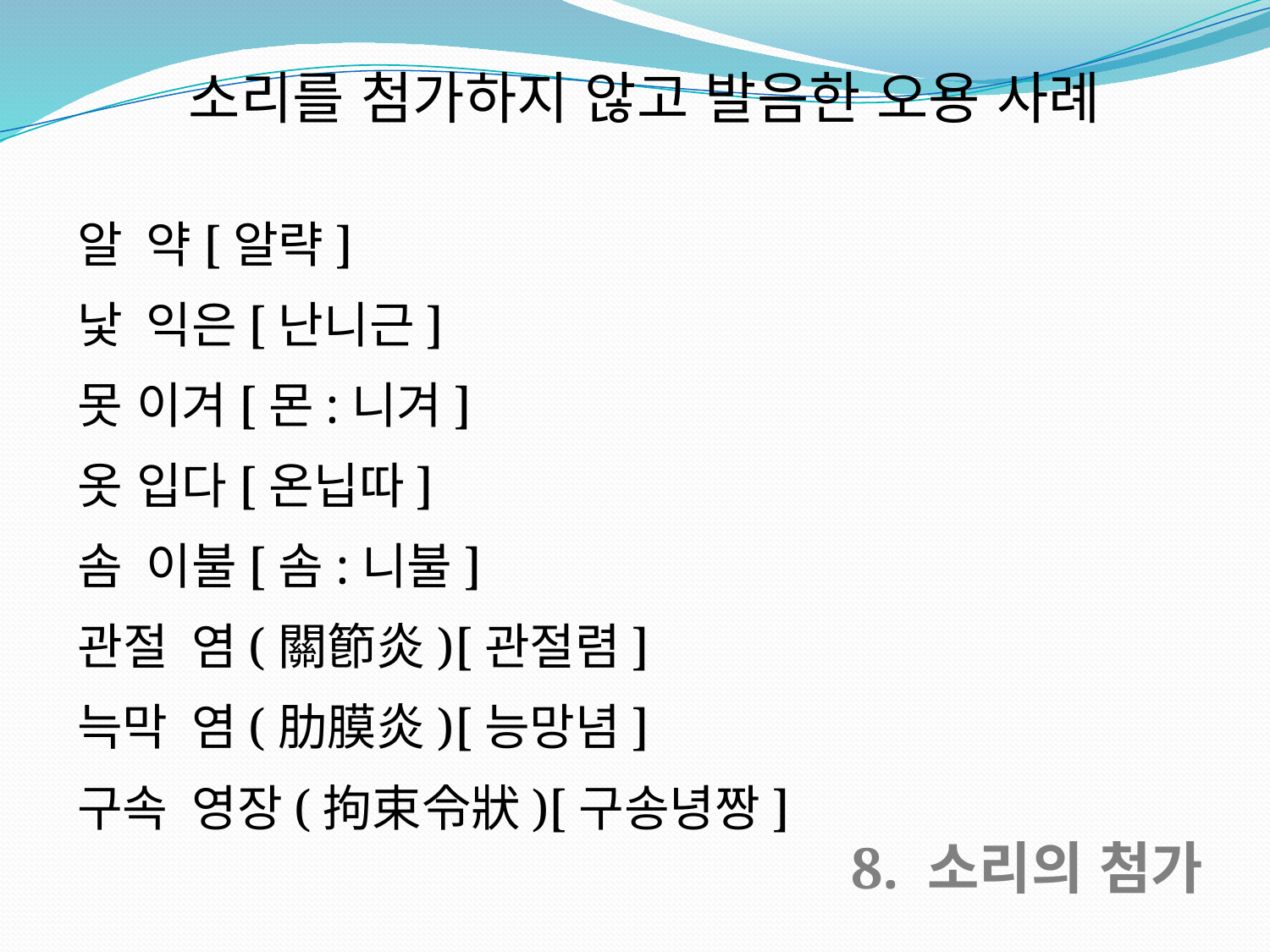

소리를 첨가하지 않고 발음한 오용 사례
알­약[알략]
낯­익은[난니근]
못 이겨[몬:니겨]
옷 입다[온닙따]
솜­이불[솜:니불]
관절­염(關節炎)[관절렴]
늑막­염(肋膜炎)[능망념]
구속­영장(拘束令狀)[구송녕짱]
8. 소리의 첨가